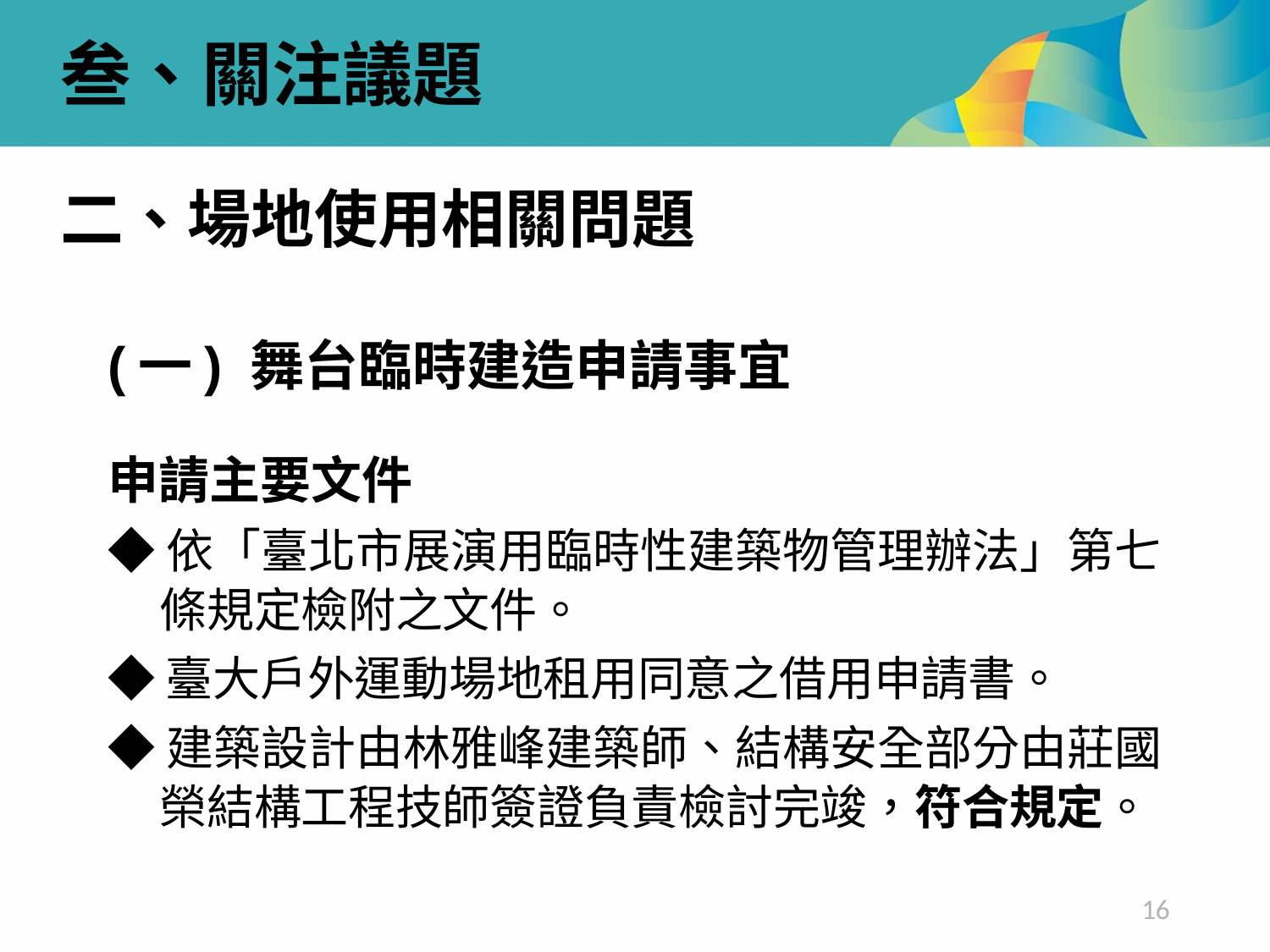

叁、關注議題
二、場地使用相關問題
(一) 舞台臨時建造申請事宜
申請主要文件
◆依「臺北市展演用臨時性建築物管理辦法」第七條規定檢附之文件。
◆臺大戶外運動場地租用同意之借用申請書。
◆建築設計由林雅峰建築師、結構安全部分由莊國榮結構工程技師簽證負責檢討完竣，符合規定。
16